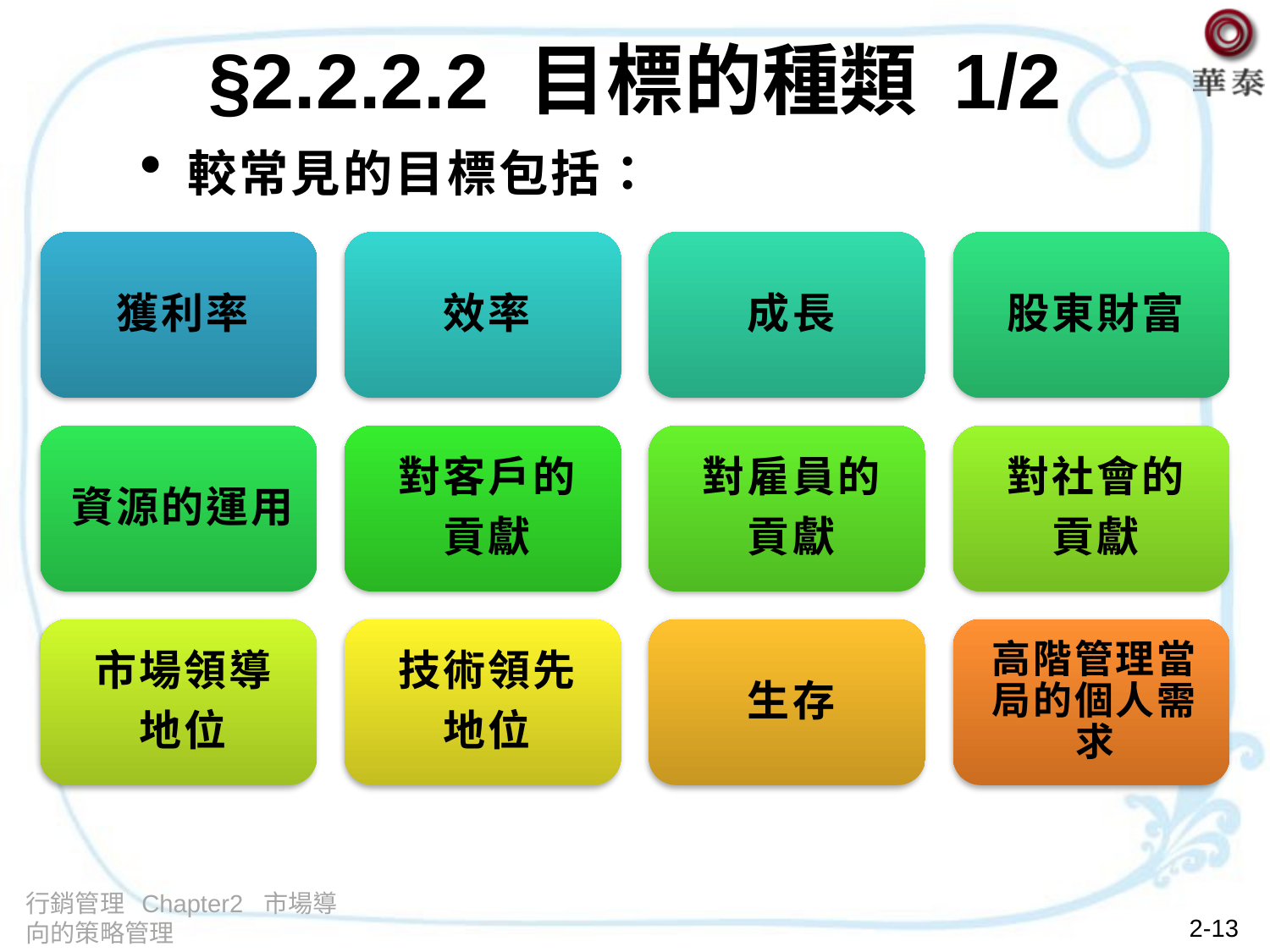

# §2.2.2.2 目標的種類 1/2
較常見的目標包括：
獲利率
效率
成長
股東財富
資源的運用
對客戶的
貢獻
對雇員的
貢獻
對社會的
貢獻
市場領導
地位
技術領先
地位
生存
高階管理當局的個人需求
行銷管理  Chapter2  市場導向的策略管理
2-13